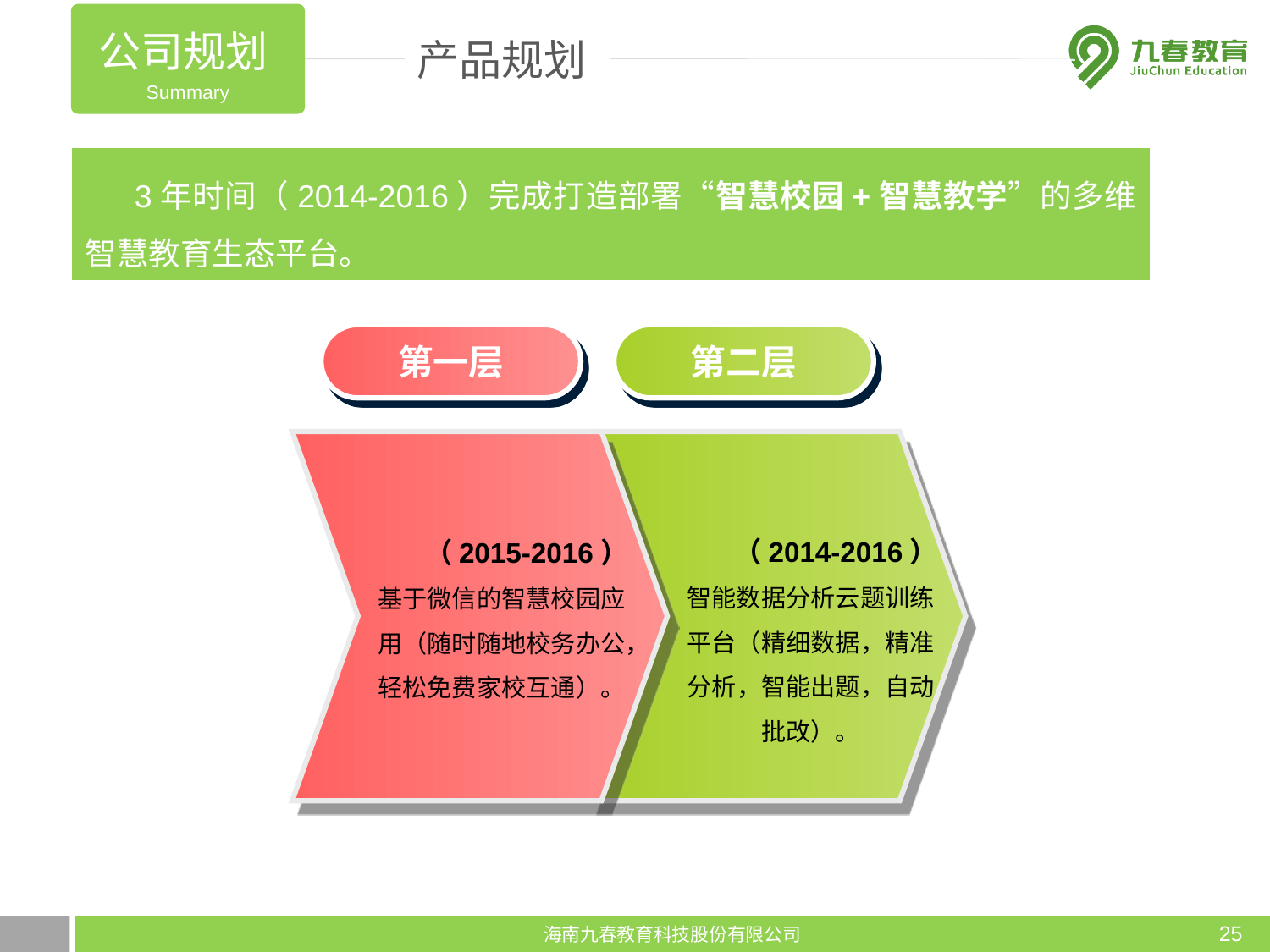

公司规划Summary
产品规划
3年时间（2014-2016）完成打造部署“智慧校园+智慧教学”的多维智慧教育生态平台。
第一层
第二层

（2014-2016） 智能数据分析云题训练平台（精细数据，精准分析，智能出题，自动批改）。
（2015-2016） 基于微信的智慧校园应用（随时随地校务办公，轻松免费家校互通）。